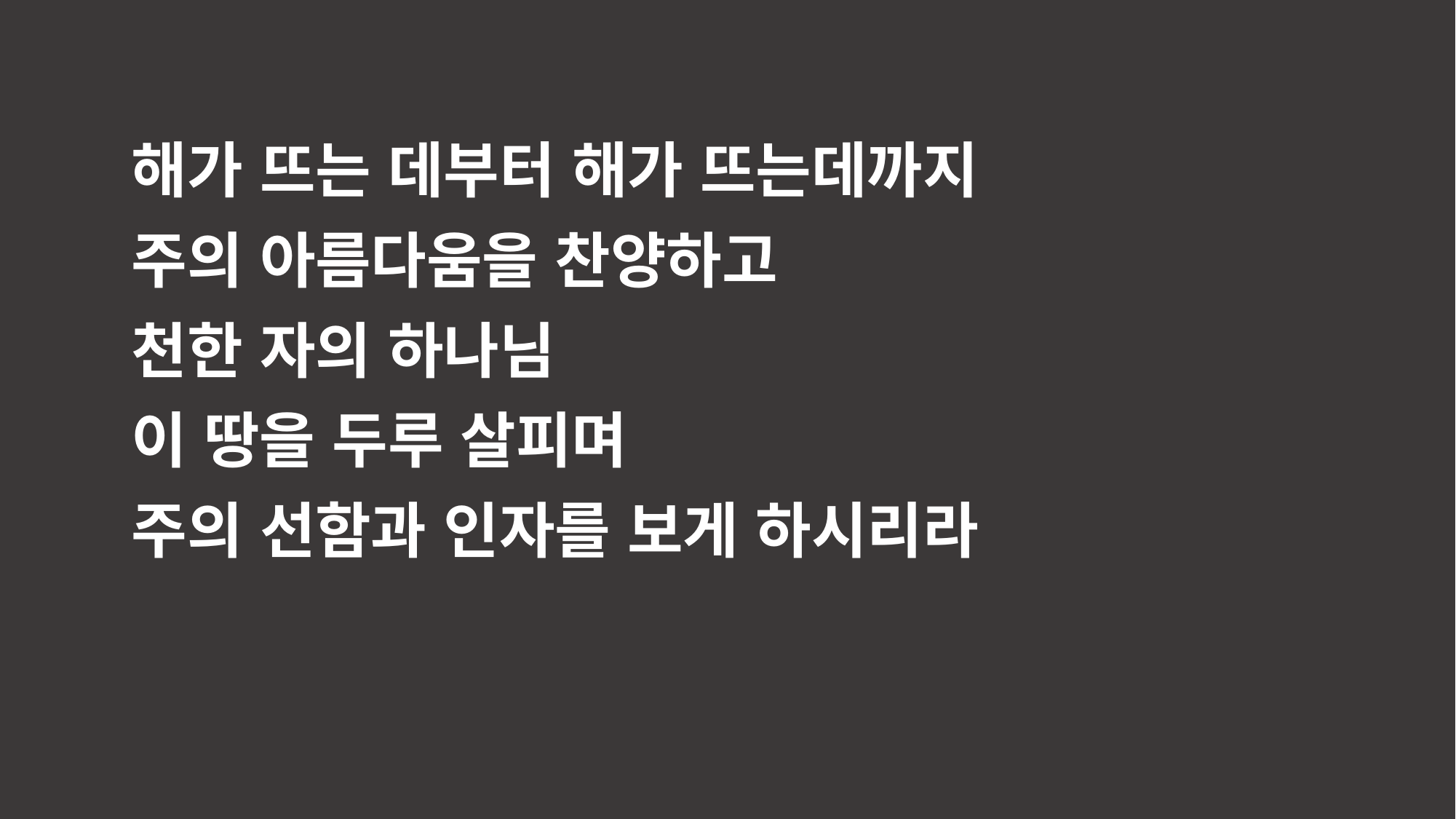

해가 뜨는 데부터 해가 뜨는데까지
주의 아름다움을 찬양하고
천한 자의 하나님
이 땅을 두루 살피며
주의 선함과 인자를 보게 하시리라